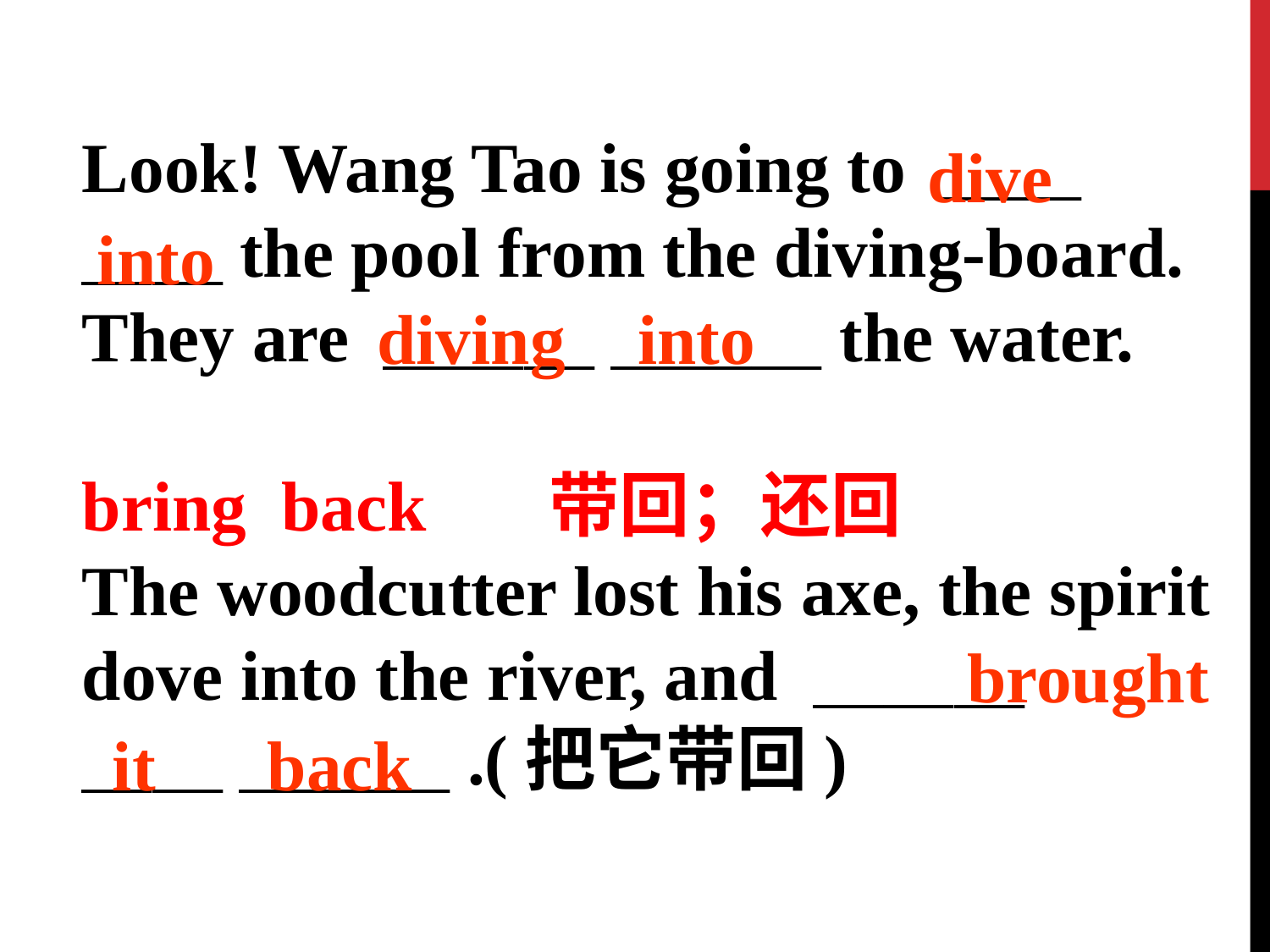

Look! Wang Tao is going to ＿＿
＿＿the pool from the diving-board.
They are ＿＿＿ ＿＿＿the water.

bring  back      带回；还回
The woodcutter lost his axe, the spirit dove into the river, and ＿＿＿
＿＿ ＿＿＿.(把它带回)

dive
into
diving
into
brought
   it
back